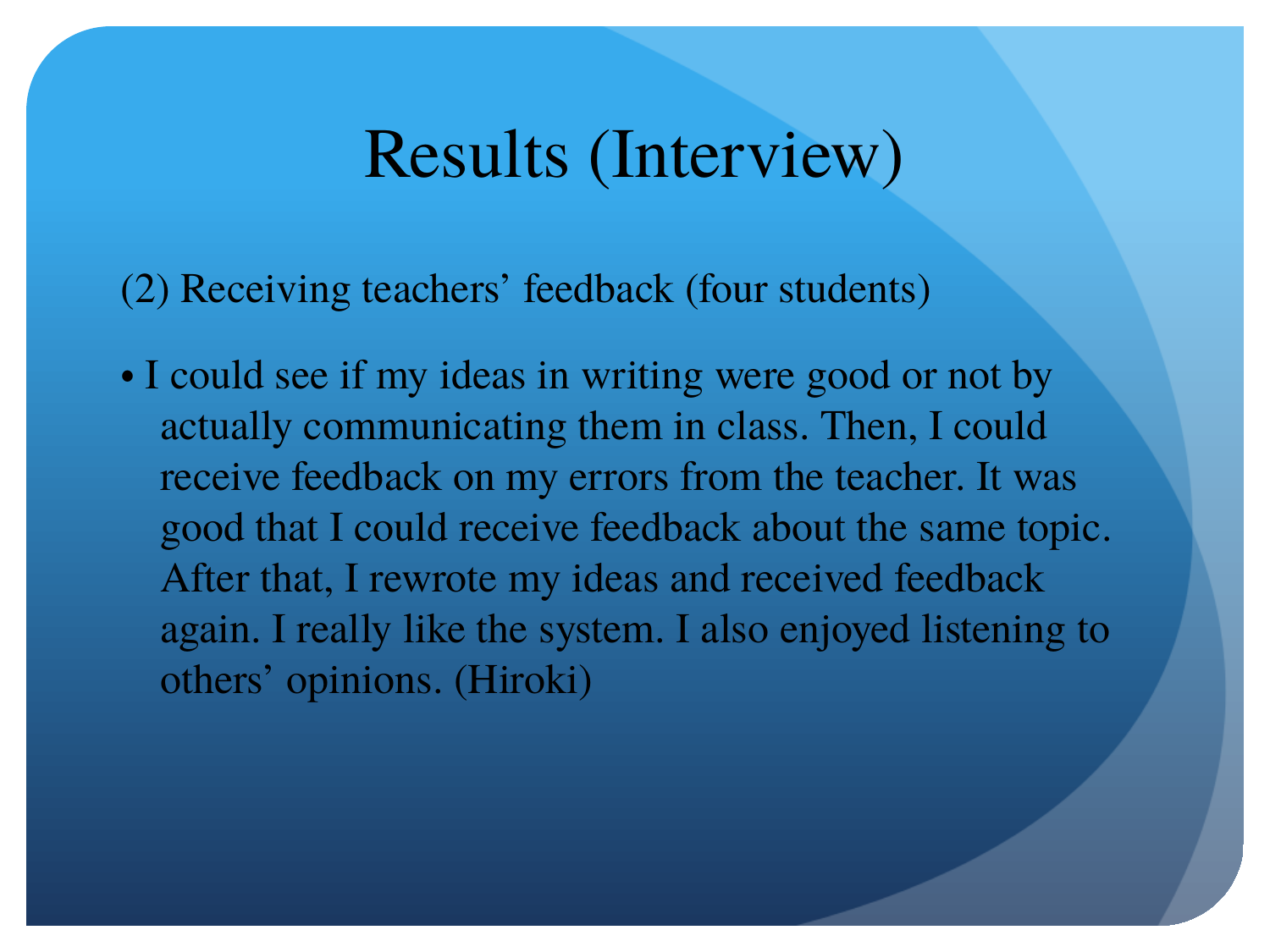

# Results (Interview)
(2) Receiving teachers’ feedback (four students)
・I could see if my ideas in writing were good or not by actually communicating them in class. Then, I could receive feedback on my errors from the teacher. It was good that I could receive feedback about the same topic. After that, I rewrote my ideas and received feedback again. I really like the system. I also enjoyed listening to others’ opinions. (Hiroki)